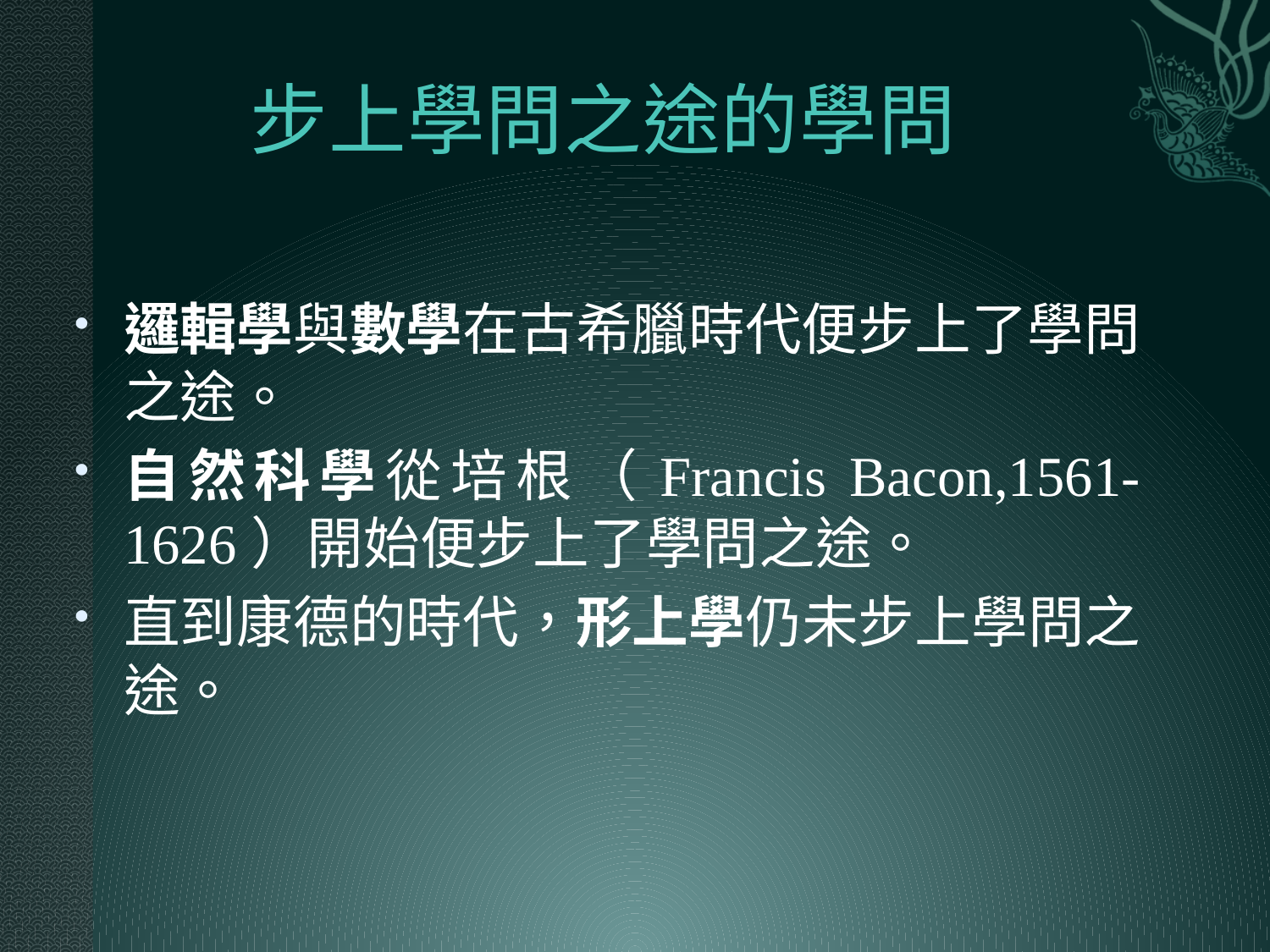

# 步上學問之途的學問

邏輯學與數學在古希臘時代便步上了學問之途。
自然科學從培根（Francis Bacon,1561-1626）開始便步上了學問之途。
直到康德的時代，形上學仍未步上學問之途。